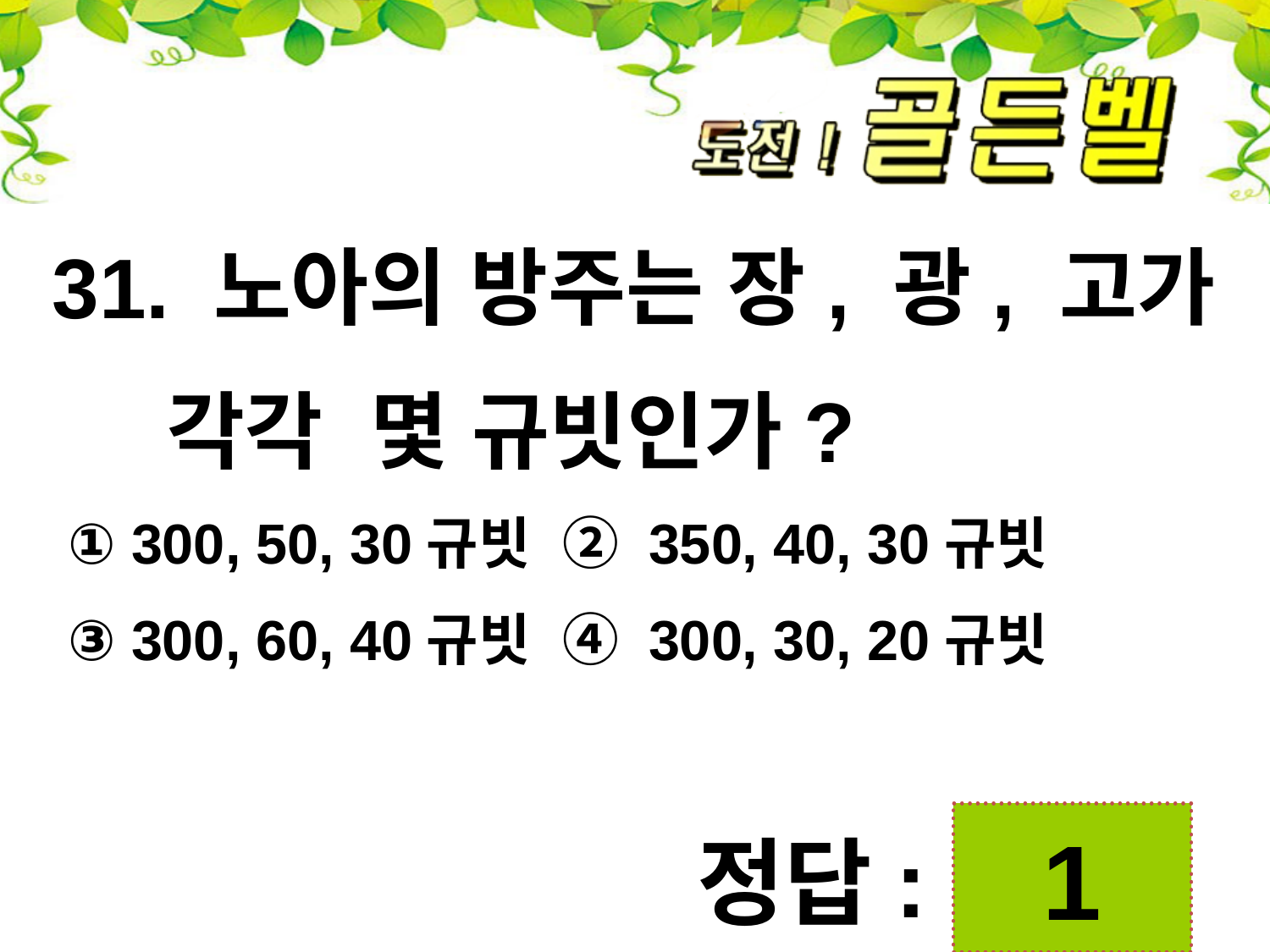

31. 노아의 방주는 장, 광, 고가
    각각  몇 규빗인가?
 ① 300, 50, 30규빗  ② 350, 40, 30규빗
 ③ 300, 60, 40규빗  ④ 300, 30, 20규빗
첨성대
1
정답: